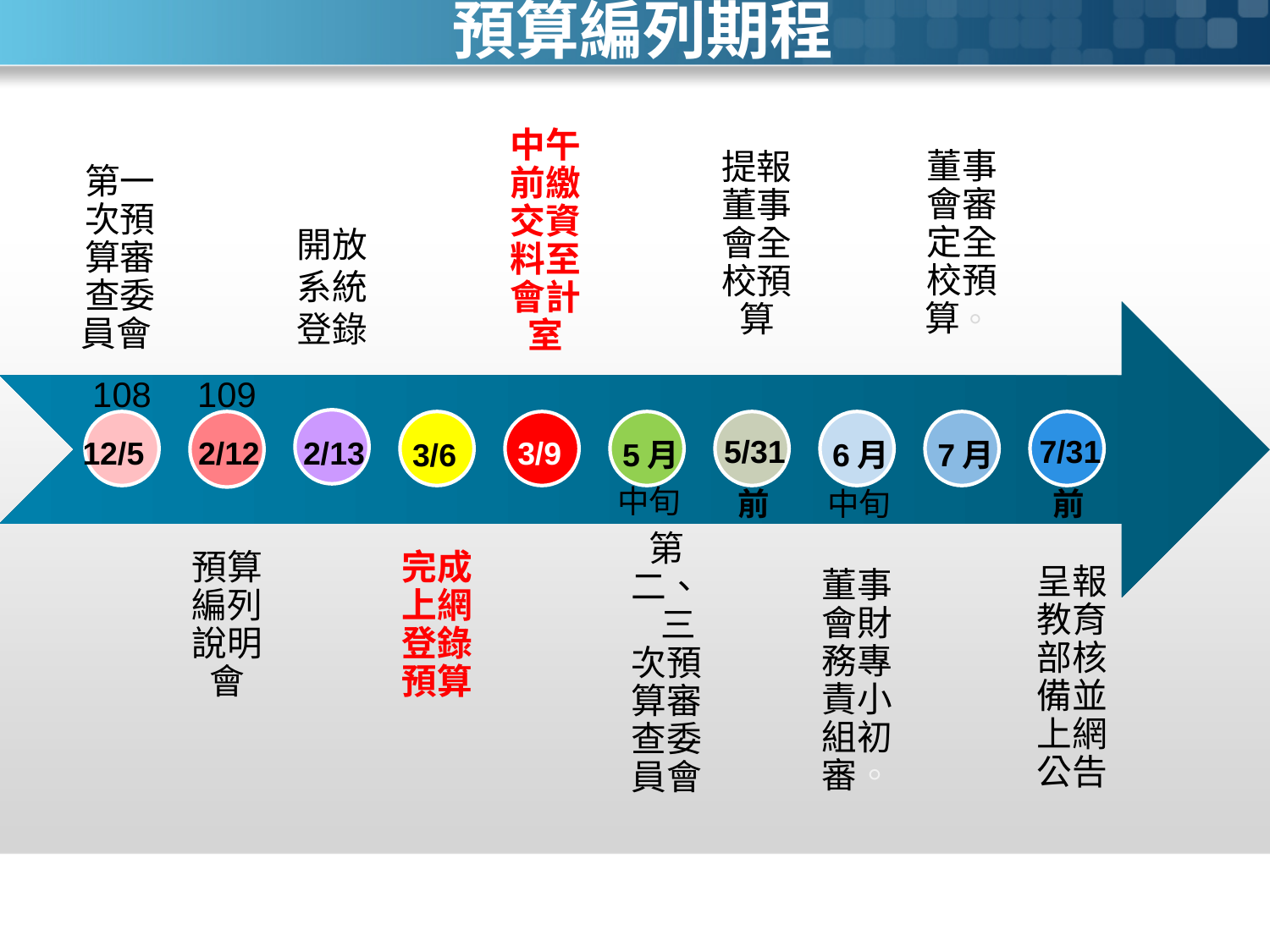

預算編列期程
第一次預算審查委員會
預算編列說明會
第二、    三次預算審查委員會
完成上網登錄預算
中午前繳交資料至會計室
提報董事會全校預算
董事會財務專責小組初審。
董事會審定全校預算。
呈報教育部核備並上網公告
開放系統登錄
109
108

12/5
7/31
2/12
3/6
3/9
5/31
前
前
中旬
2/13
5月
6月
7月
中旬